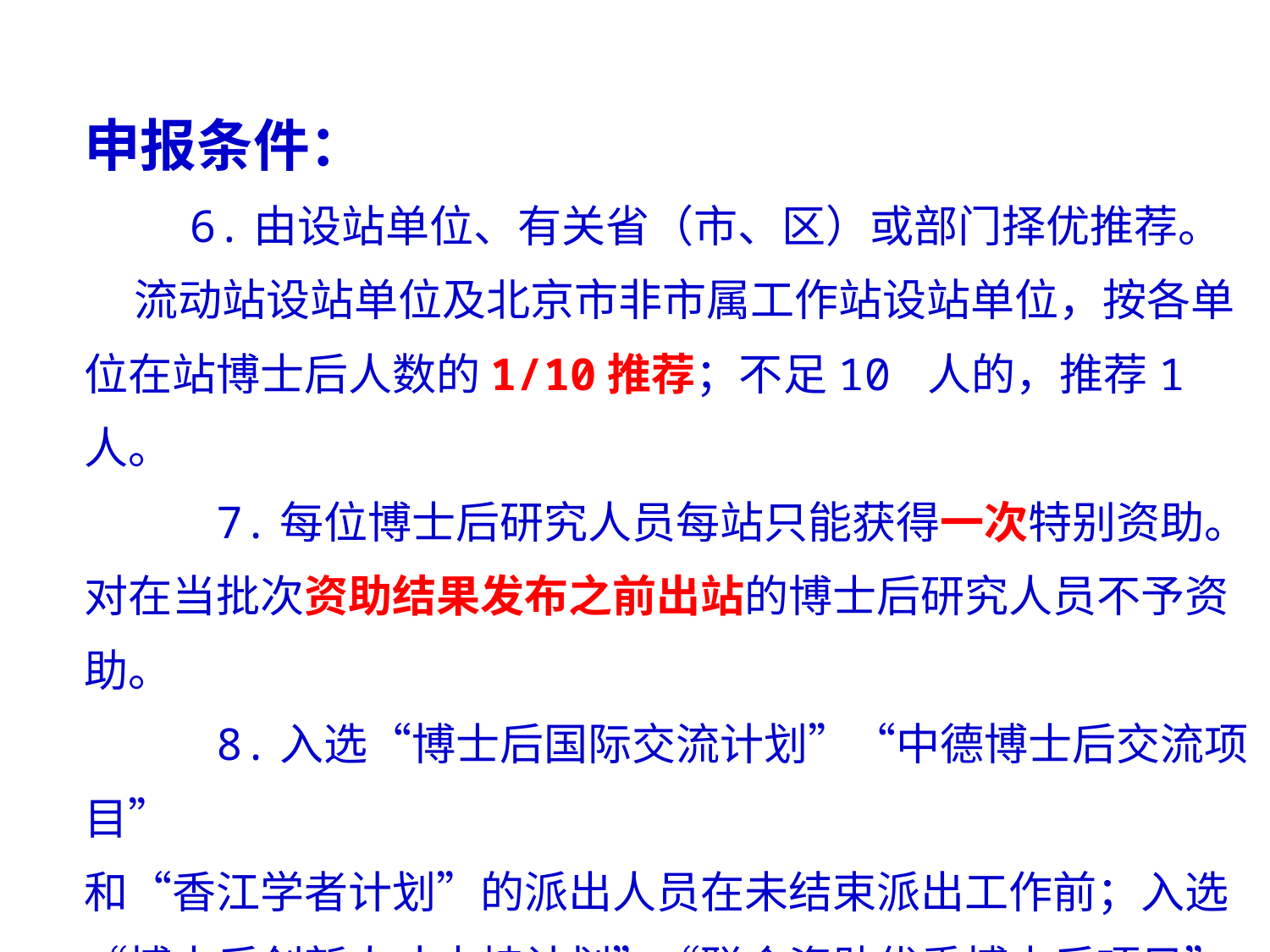

申报条件：
    6.由设站单位、有关省（市、区）或部门择优推荐。
    流动站设站单位及北京市非市属工作站设站单位，按各单位在站博士后人数的1/10推荐；不足10 人的，推荐1人。
     7.每位博士后研究人员每站只能获得一次特别资助。对在当批次资助结果发布之前出站的博士后研究人员不予资助。
     8.入选“博士后国际交流计划”“中德博士后交流项目”
和“香江学者计划”的派出人员在未结束派出工作前；入选“博士后创新人才支持计划”“联合资助优秀博士后项目”的人员不可申请。